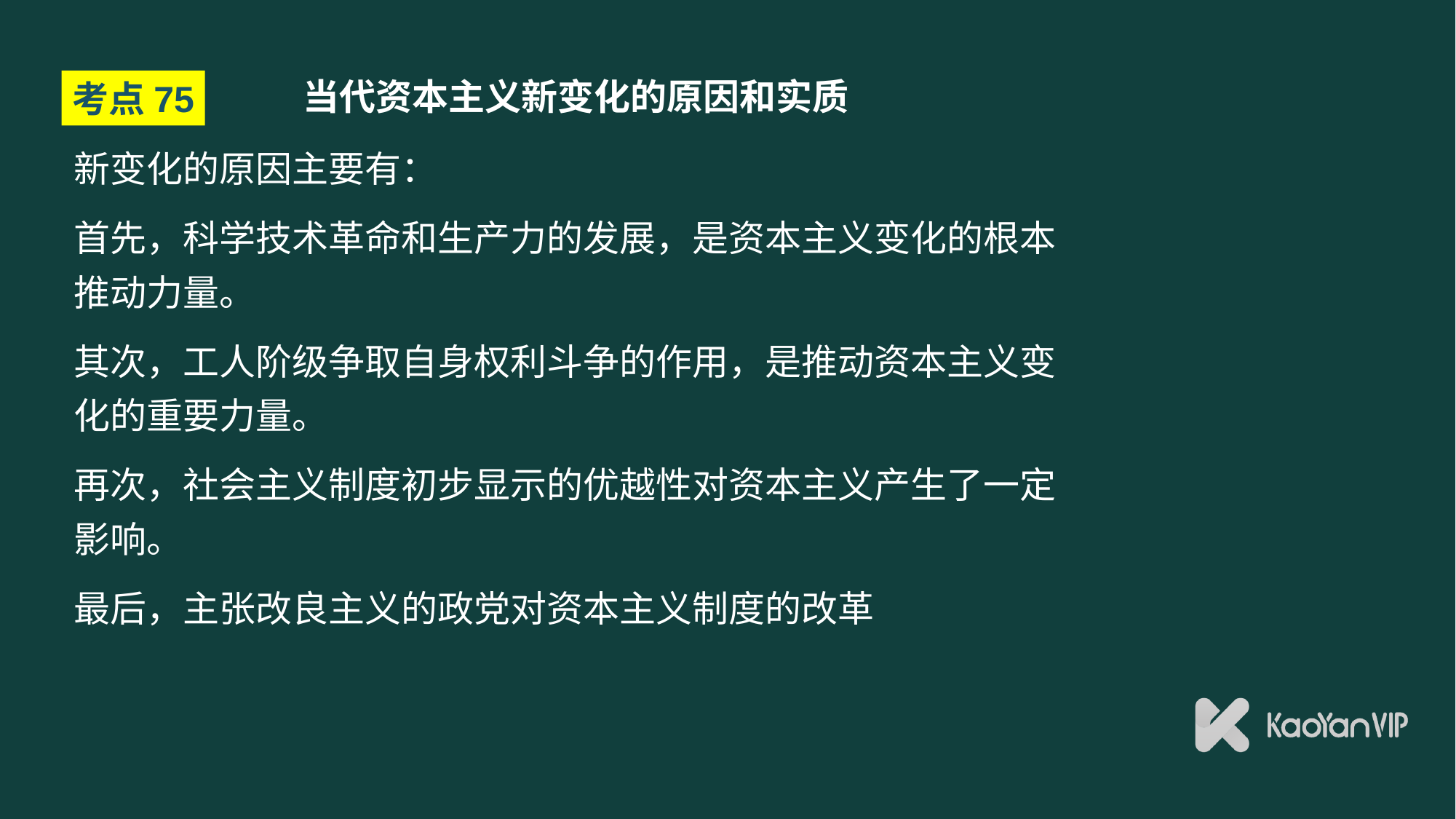

# 当代资本主义新变化的原因和实质
考点75
新变化的原因主要有：
首先，科学技术革命和生产力的发展，是资本主义变化的根本推动力量。
其次，工人阶级争取自身权利斗争的作用，是推动资本主义变化的重要力量。
再次，社会主义制度初步显示的优越性对资本主义产生了一定影响。
最后，主张改良主义的政党对资本主义制度的改革